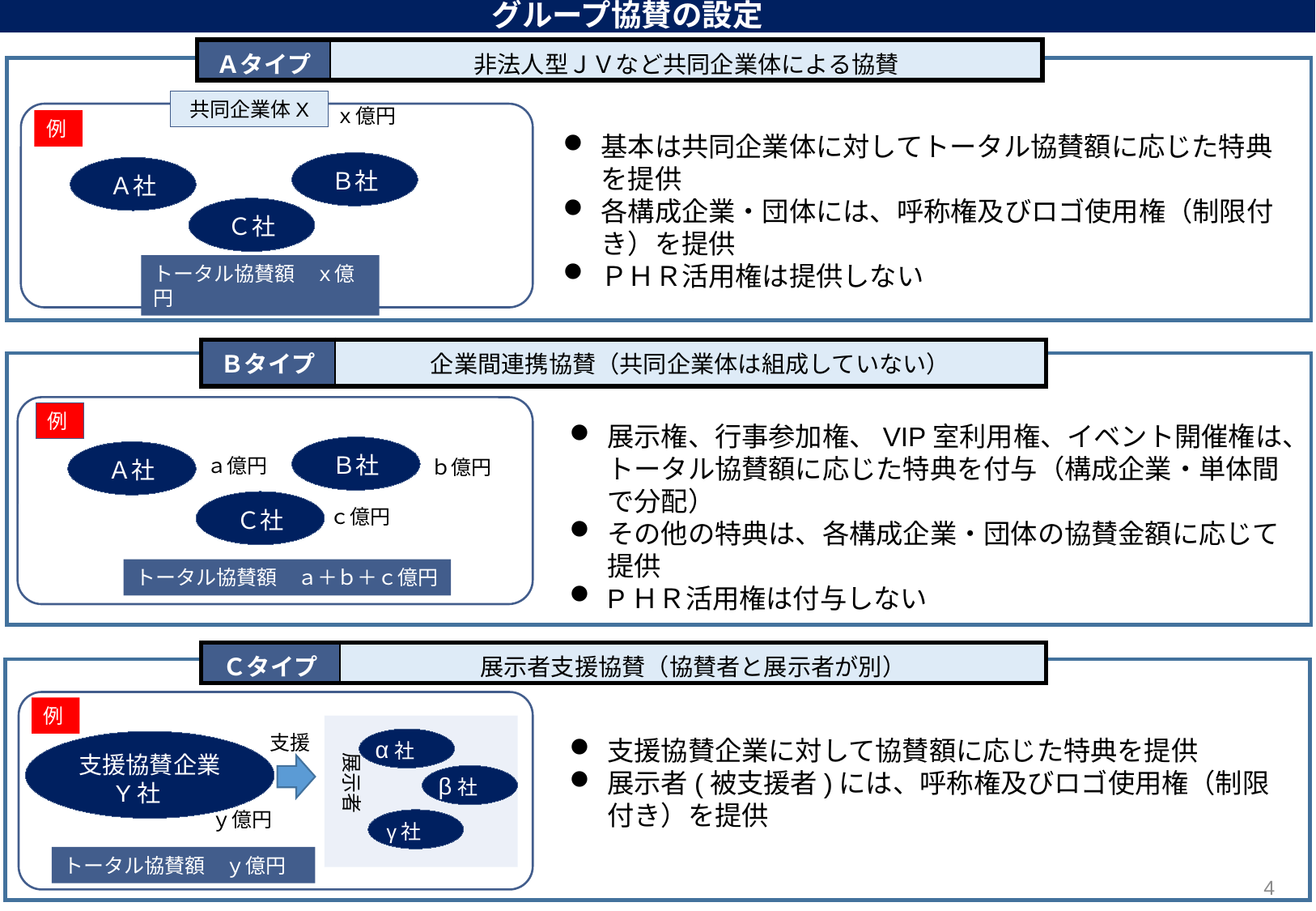

グループ協賛の設定
| Ａタイプ | 非法人型ＪＶなど共同企業体による協賛 |
| --- | --- |

共同企業体X
ｘ億円

例
基本は共同企業体に対してトータル協賛額に応じた特典を提供
各構成企業・団体には、呼称権及びロゴ使用権（制限付き）を提供
ＰＨＲ活用権は提供しない
Ｂ社
Ａ社
Ｃ社
トータル協賛額　ｘ億円
| Ｂタイプ | 企業間連携協賛（共同企業体は組成していない） |
| --- | --- |

例
展示権、行事参加権、VIP室利用権、イベント開催権は、トータル協賛額に応じた特典を付与（構成企業・単体間で分配）
その他の特典は、各構成企業・団体の協賛金額に応じて提供
PＨＲ活用権は付与しない
Ｂ社
Ａ社
ａ億円
ｂ億円
Ｃ社
ｃ億円
トータル協賛額　ａ＋ｂ＋ｃ億円
| Ｃタイプ | 展示者支援協賛（協賛者と展示者が別） |
| --- | --- |

例

展示者
支援
支援協賛企業に対して協賛額に応じた特典を提供
展示者(被支援者)には、呼称権及びロゴ使用権（制限付き）を提供
α社
支援協賛企業
Y社

β社
ｙ億円
γ社
トータル協賛額　ｙ億円
4